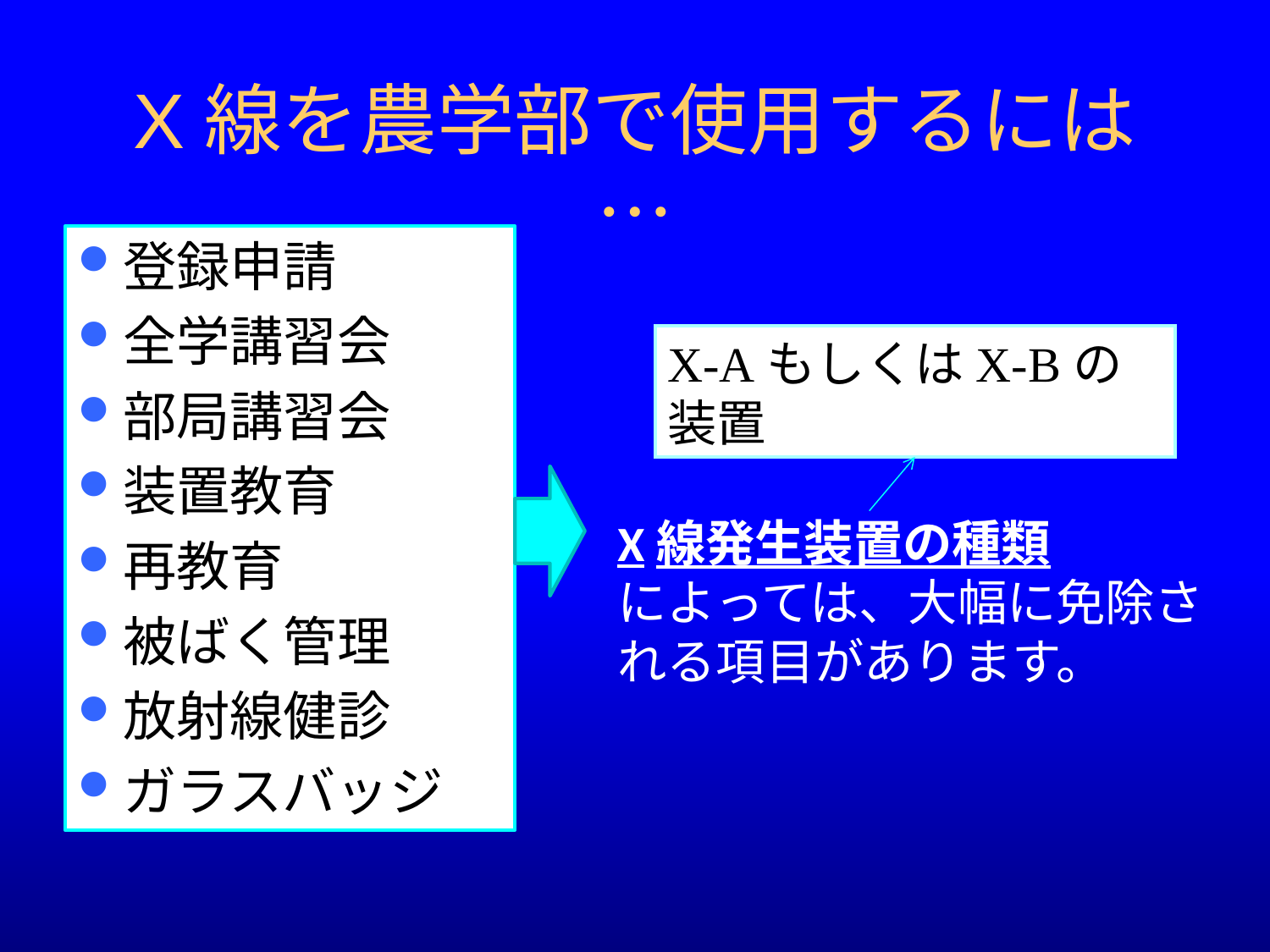

# X線を農学部で使用するには…
登録申請
全学講習会
部局講習会
装置教育
再教育
被ばく管理
放射線健診
ガラスバッジ
X-AもしくはX-Bの装置

X線発生装置の種類
によっては、大幅に免除される項目があります。